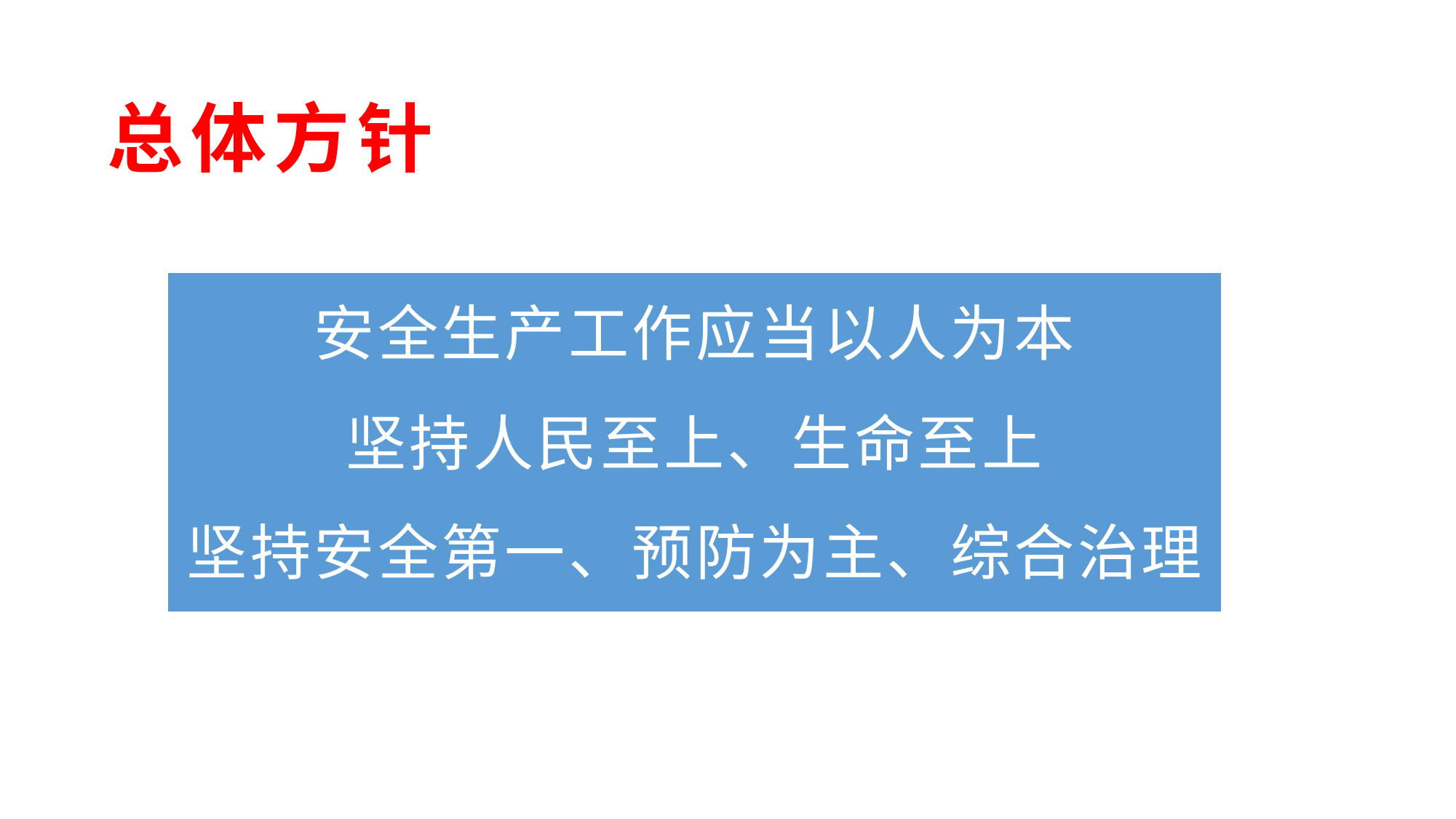

#
总体方针
安全生产工作应当以人为本
坚持人民至上、生命至上
坚持安全第一、预防为主、综合治理

31